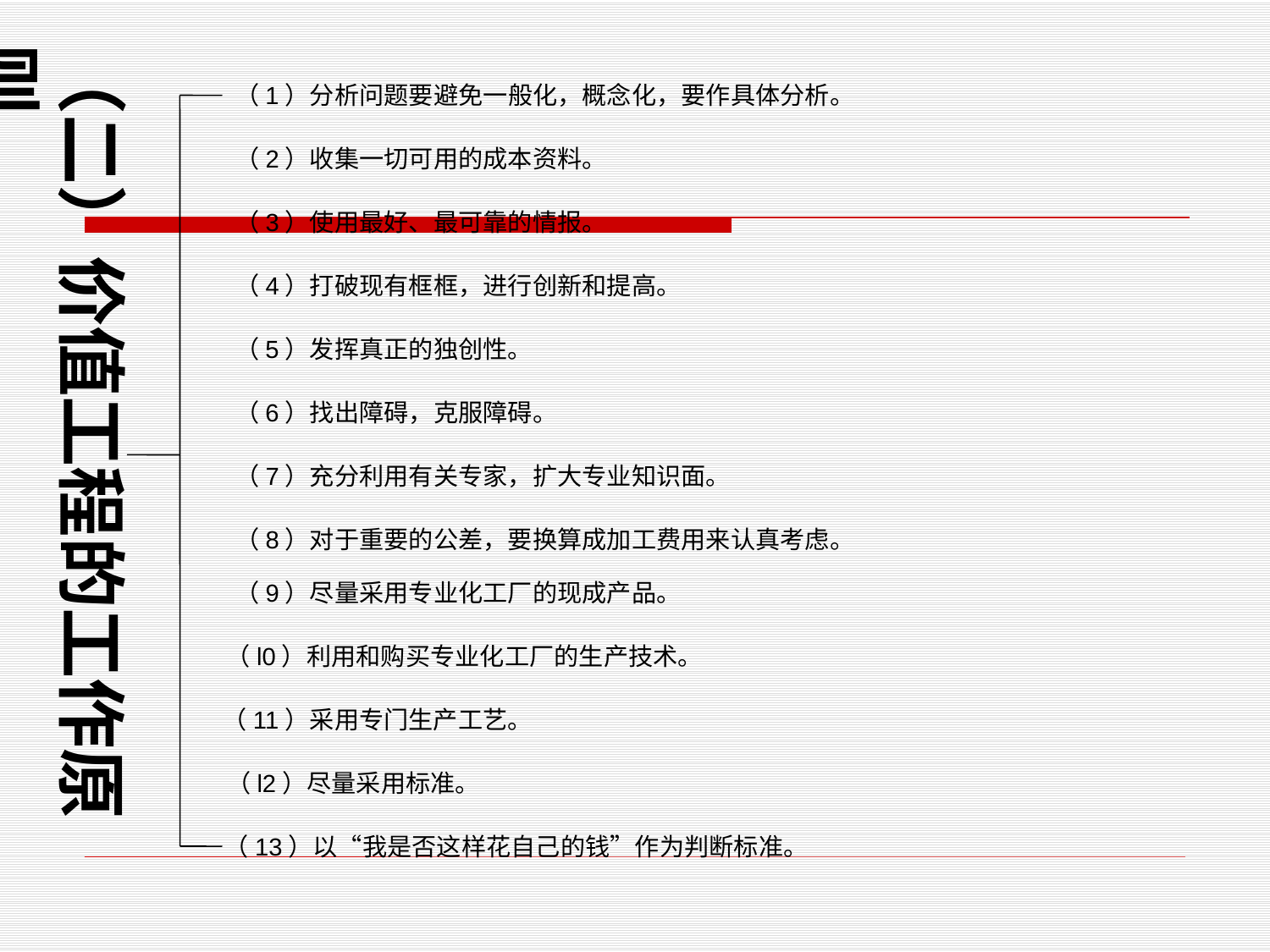

（二）价值工程的工作原则
（1）分析问题要避免一般化，概念化，要作具体分析。

（2）收集一切可用的成本资料。
（3）使用最好、最可靠的情报。
（4）打破现有框框，进行创新和提高。
（5）发挥真正的独创性。
（6）找出障碍，克服障碍。

（7）充分利用有关专家，扩大专业知识面。
（8）对于重要的公差，要换算成加工费用来认真考虑。
（9）尽量采用专业化工厂的现成产品。
（l0）利用和购买专业化工厂的生产技术。
（11）采用专门生产工艺。
（l2）尽量采用标准。
（13）以“我是否这样花自己的钱”作为判断标准。